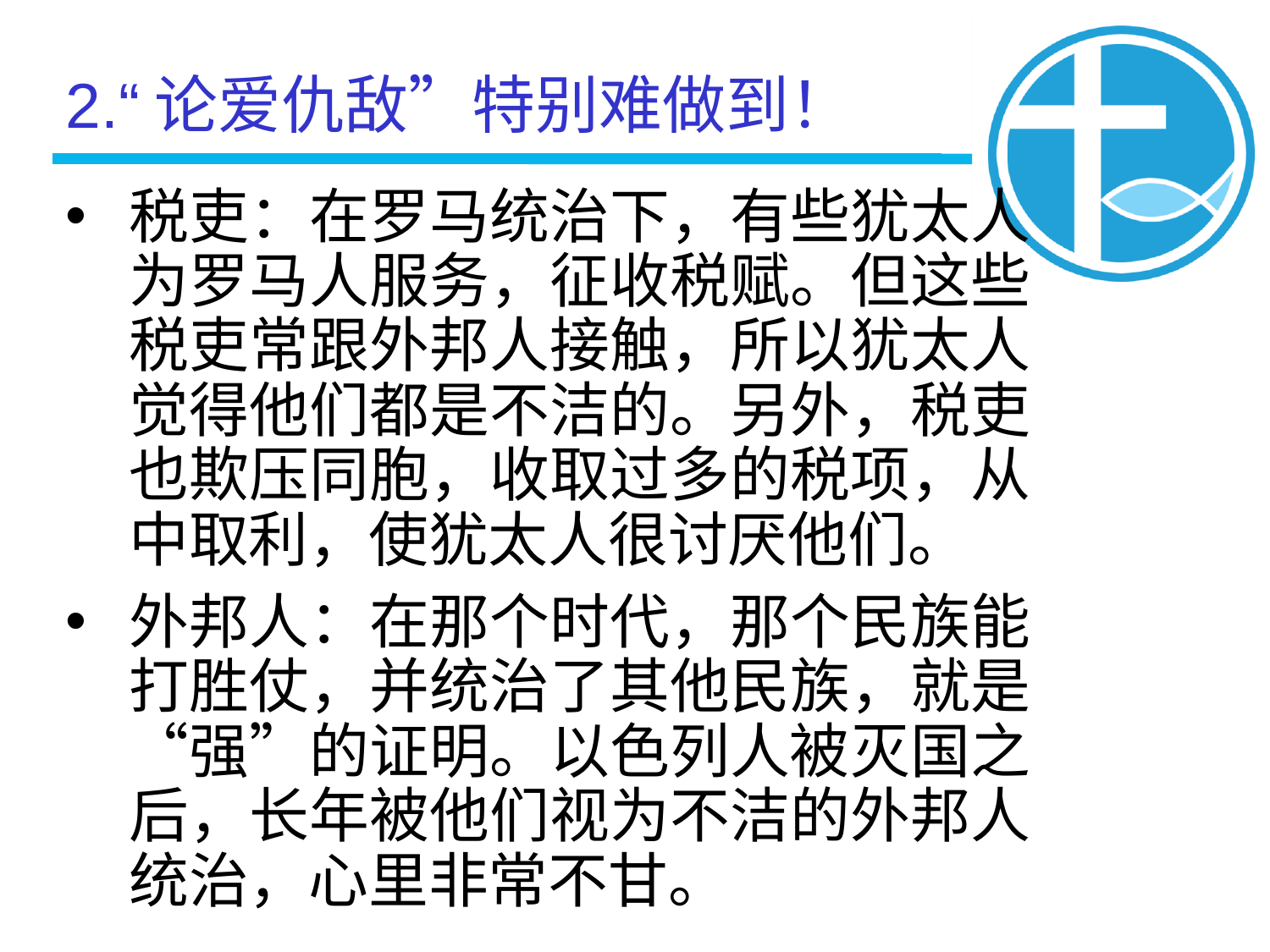

2.“论爱仇敌”特别难做到！
税吏：在罗马统治下，有些犹太人为罗马人服务，征收税赋。但这些税吏常跟外邦人接触，所以犹太人觉得他们都是不洁的。另外，税吏也欺压同胞，收取过多的税项，从中取利，使犹太人很讨厌他们。
外邦人：在那个时代，那个民族能打胜仗，并统治了其他民族，就是“强”的证明。以色列人被灭国之后，长年被他们视为不洁的外邦人统治，心里非常不甘。